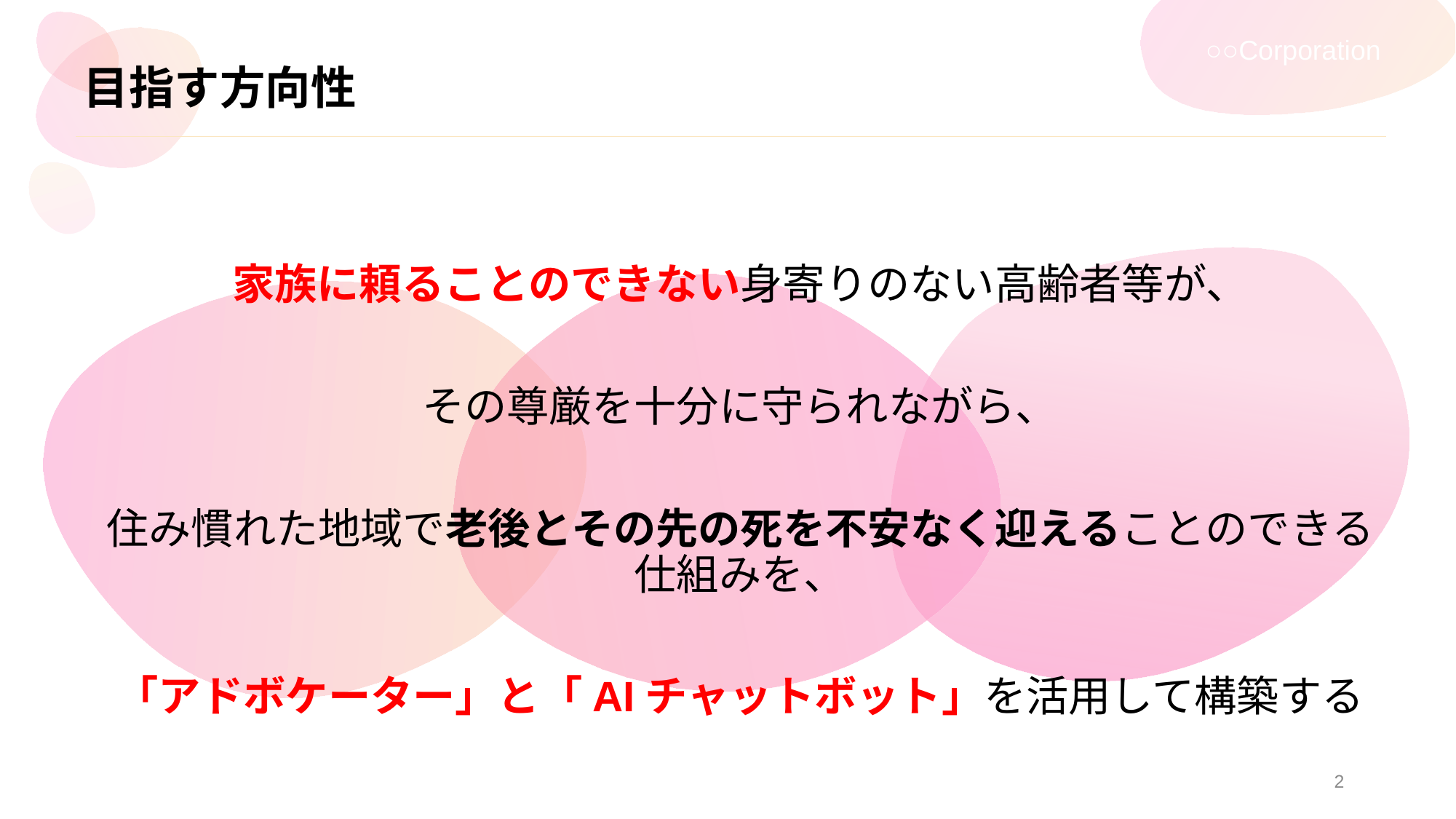

○○Corporation
# 目指す方向性

家族に頼ることのできない身寄りのない高齢者等が、

その尊厳を十分に守られながら、

住み慣れた地域で老後とその先の死を不安なく迎えることのできる仕組みを、

「アドボケーター」と「AIチャットボット」を活用して構築する
2